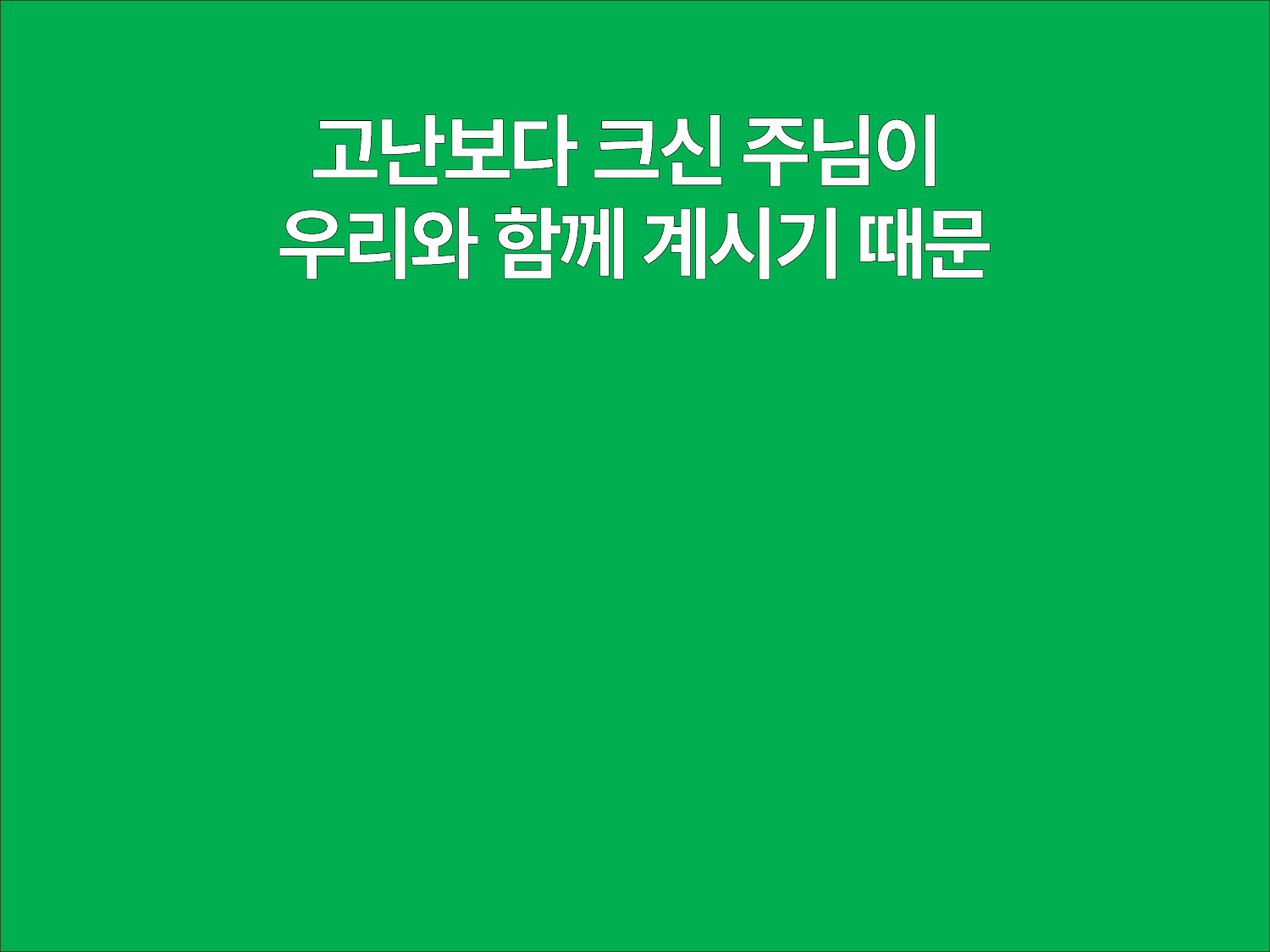

고난보다 크신 주님이
우리와 함께 계시기 때문